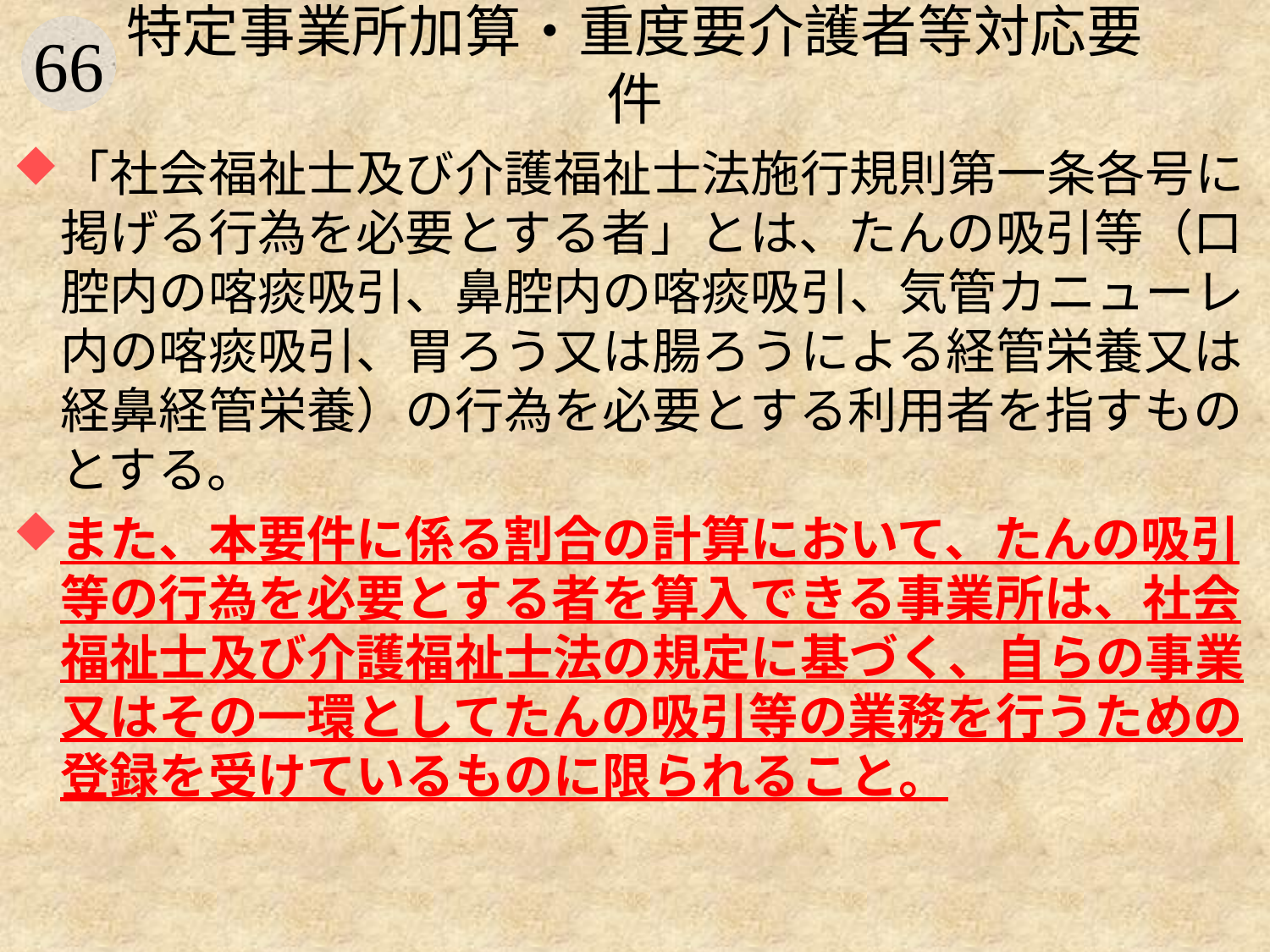

# 特定事業所加算・重度要介護者等対応要件
「社会福祉士及び介護福祉士法施行規則第一条各号に掲げる行為を必要とする者」とは、たんの吸引等（口腔内の喀痰吸引、鼻腔内の喀痰吸引、気管カニューレ内の喀痰吸引、胃ろう又は腸ろうによる経管栄養又は経鼻経管栄養）の行為を必要とする利用者を指すものとする。
また、本要件に係る割合の計算において、たんの吸引等の行為を必要とする者を算入できる事業所は、社会福祉士及び介護福祉士法の規定に基づく、自らの事業又はその一環としてたんの吸引等の業務を行うための登録を受けているものに限られること。